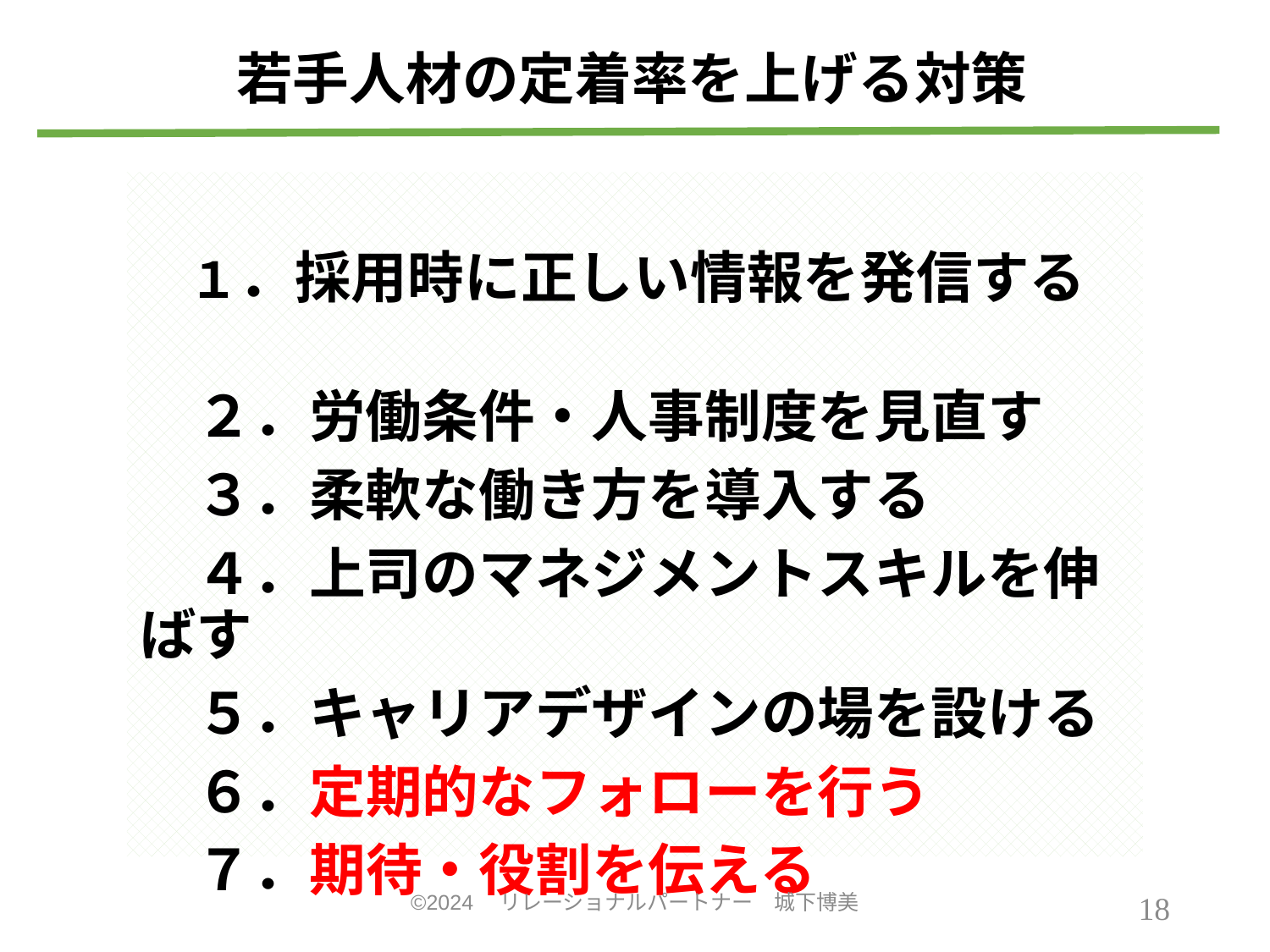

# 若手人材の定着率を上げる対策

　１．採用時に正しい情報を発信する
　２．労働条件・人事制度を見直す
　３．柔軟な働き方を導入する
　４．上司のマネジメントスキルを伸ばす
　５．キャリアデザインの場を設ける
　６．定期的なフォローを行う
　７．期待・役割を伝える

©2024　リレーショナルパートナー　城下博美
18